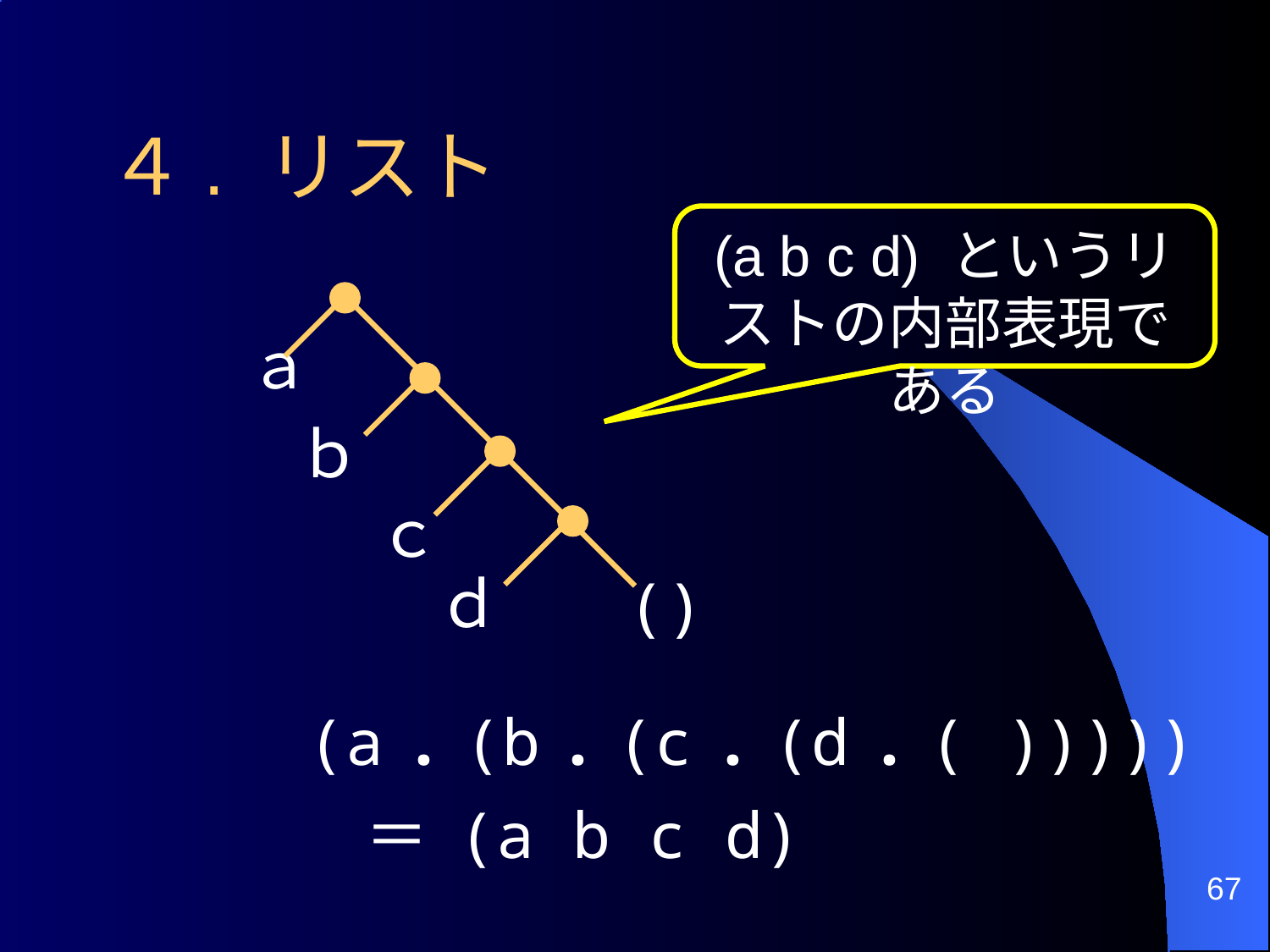

４. リスト
(a b c d) というリストの内部表現である

ａ

ｂ

ｃ

ｄ
()
(a . (b . (c . (d . ( )))))
   ＝ (a b c d)
67